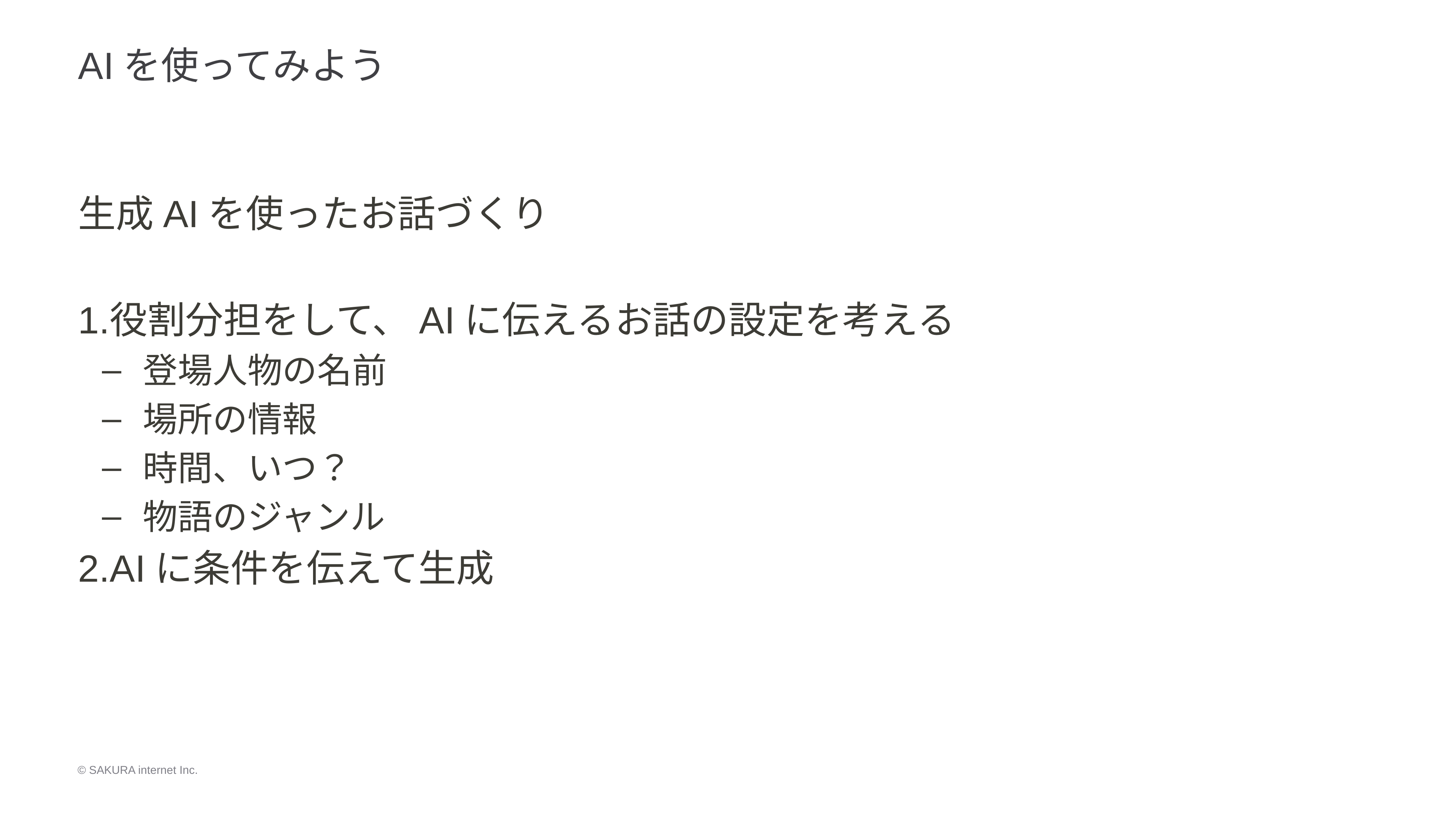

AIを使ってみよう
生成AIを使ったお話づくり

役割分担をして、AIに伝えるお話の設定を考える
登場人物の名前
場所の情報
時間、いつ？
物語のジャンル
AIに条件を伝えて生成